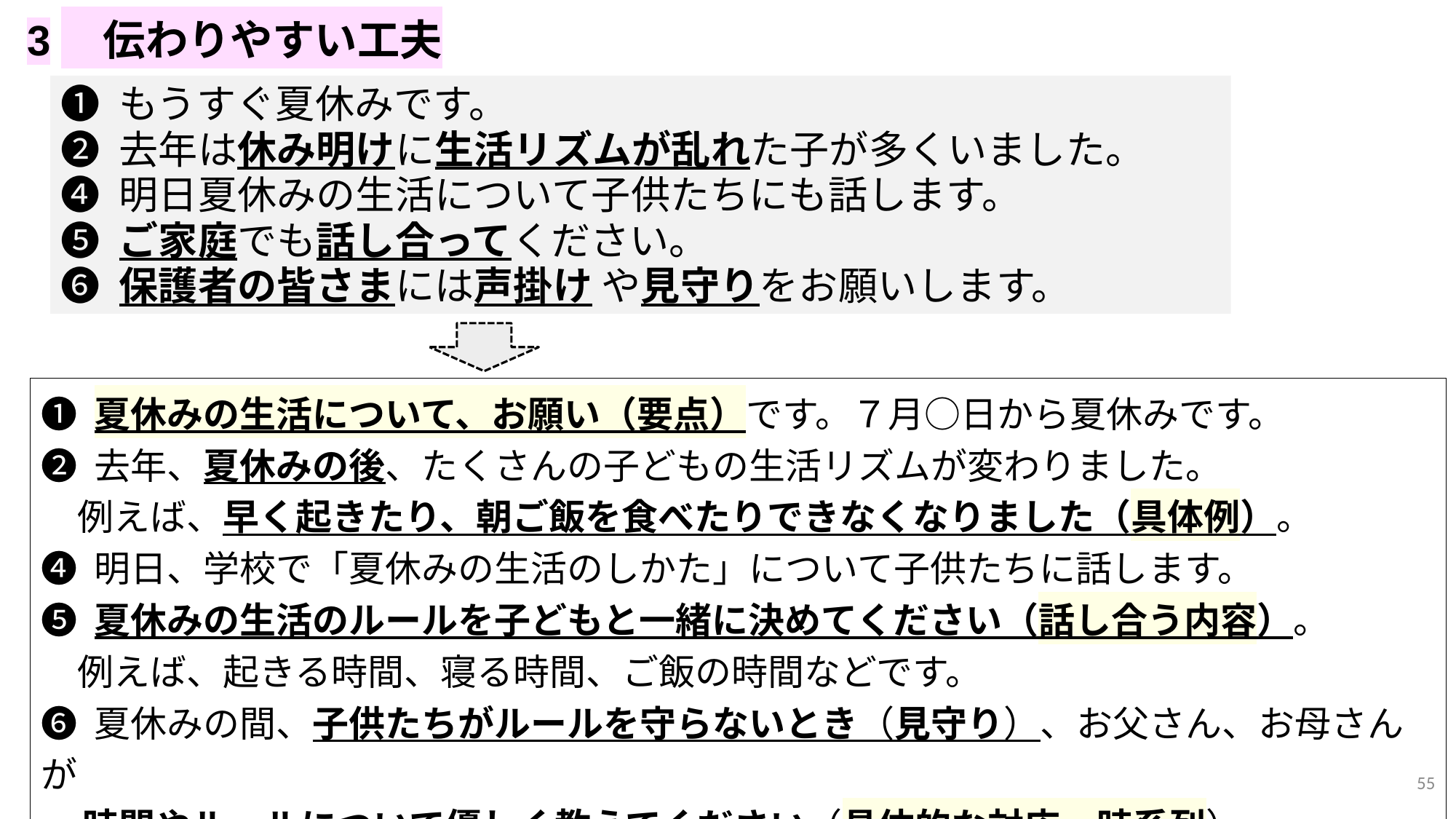

3　伝わりやすい工夫
❶ もうすぐ夏休みです。
❷ 去年は休み明けに生活リズムが乱れた子が多くいました。
❹ 明日夏休みの生活について子供たちにも話します。
❺ ご家庭でも話し合ってください。
❻ 保護者の皆さまには声掛け や見守りをお願いします。

❶ 夏休みの生活について、お願い（要点）です。７月○日から夏休みです。
❷ 去年、夏休みの後、たくさんの子どもの生活リズムが変わりました。
　例えば、早く起きたり、朝ご飯を食べたりできなくなりました（具体例）。
❹ 明日、学校で「夏休みの生活のしかた」について子供たちに話します。
❺ 夏休みの生活のルールを子どもと一緒に決めてください（話し合う内容）。
　例えば、起きる時間、寝る時間、ご飯の時間などです。
❻ 夏休みの間、子供たちがルールを守らないとき（見守り）、お父さん、お母さんが
    時間やルールについて優しく教えてください（具体的な対応・時系列）。
55